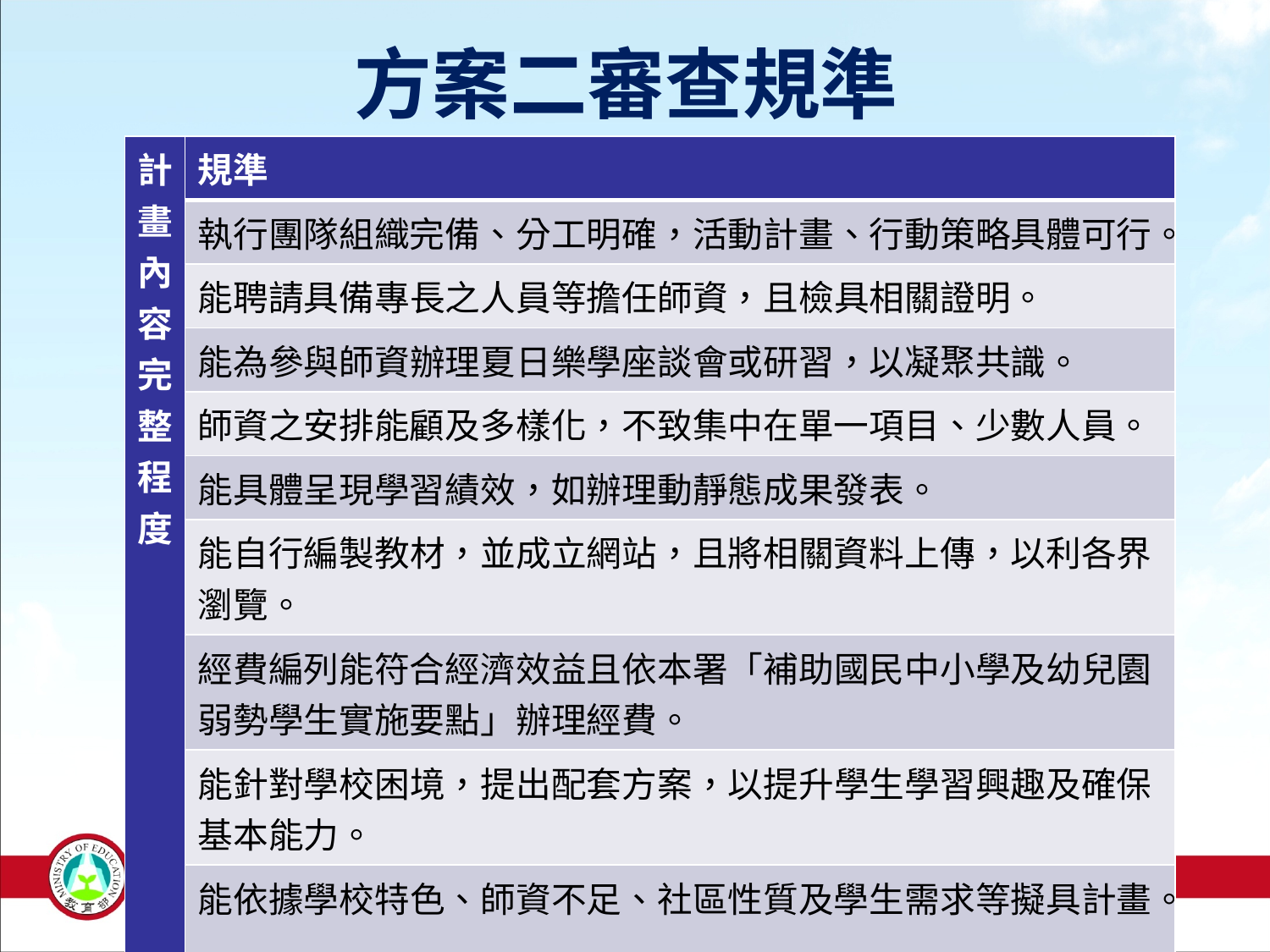

# 方案二審查規準
| 計畫內容完整程度 | 規準 |
| --- | --- |
|  | 執行團隊組織完備、分工明確，活動計畫、行動策略具體可行。 |
|  | 能聘請具備專長之人員等擔任師資，且檢具相關證明。 |
|  | 能為參與師資辦理夏日樂學座談會或研習，以凝聚共識。 |
|  | 師資之安排能顧及多樣化，不致集中在單一項目、少數人員。 |
|  | 能具體呈現學習績效，如辦理動靜態成果發表。 |
|  | 能自行編製教材，並成立網站，且將相關資料上傳，以利各界瀏覽。 |
|  | 經費編列能符合經濟效益且依本署「補助國民中小學及幼兒園弱勢學生實施要點」辦理經費。 |
|  | 能針對學校困境，提出配套方案，以提升學生學習興趣及確保基本能力。 |
|  | 能依據學校特色、師資不足、社區性質及學生需求等擬具計畫。 |